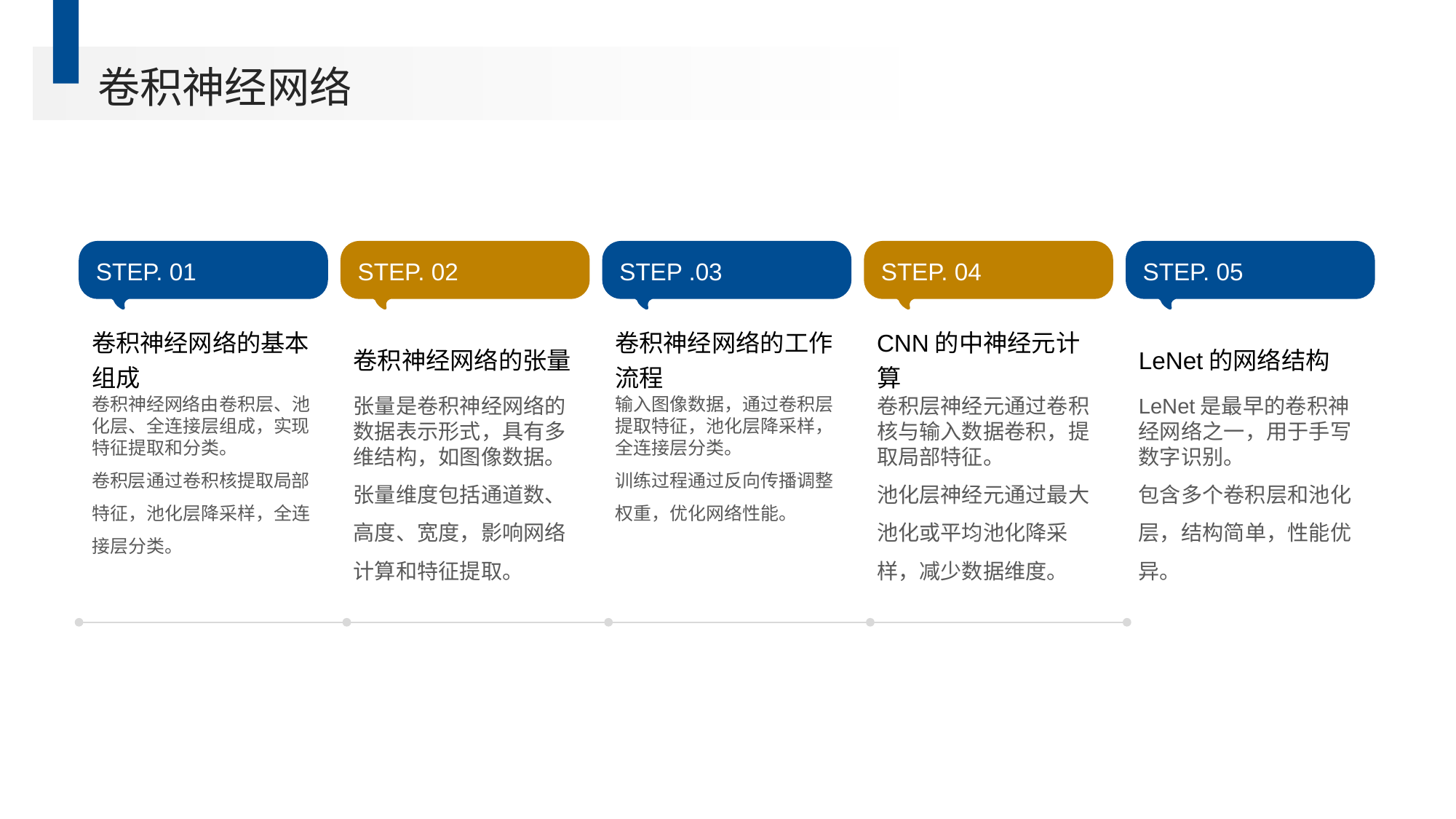

卷积神经网络

STEP. 01
STEP. 02
STEP .03
STEP. 04
STEP. 05
卷积神经网络的基本组成
卷积神经网络的张量
卷积神经网络的工作流程
CNN的中神经元计算
LeNet的网络结构
卷积神经网络由卷积层、池化层、全连接层组成，实现特征提取和分类。
卷积层通过卷积核提取局部特征，池化层降采样，全连接层分类。
张量是卷积神经网络的数据表示形式，具有多维结构，如图像数据。
张量维度包括通道数、高度、宽度，影响网络计算和特征提取。
输入图像数据，通过卷积层提取特征，池化层降采样，全连接层分类。
训练过程通过反向传播调整权重，优化网络性能。
卷积层神经元通过卷积核与输入数据卷积，提取局部特征。
池化层神经元通过最大池化或平均池化降采样，减少数据维度。
LeNet是最早的卷积神经网络之一，用于手写数字识别。
包含多个卷积层和池化层，结构简单，性能优异。